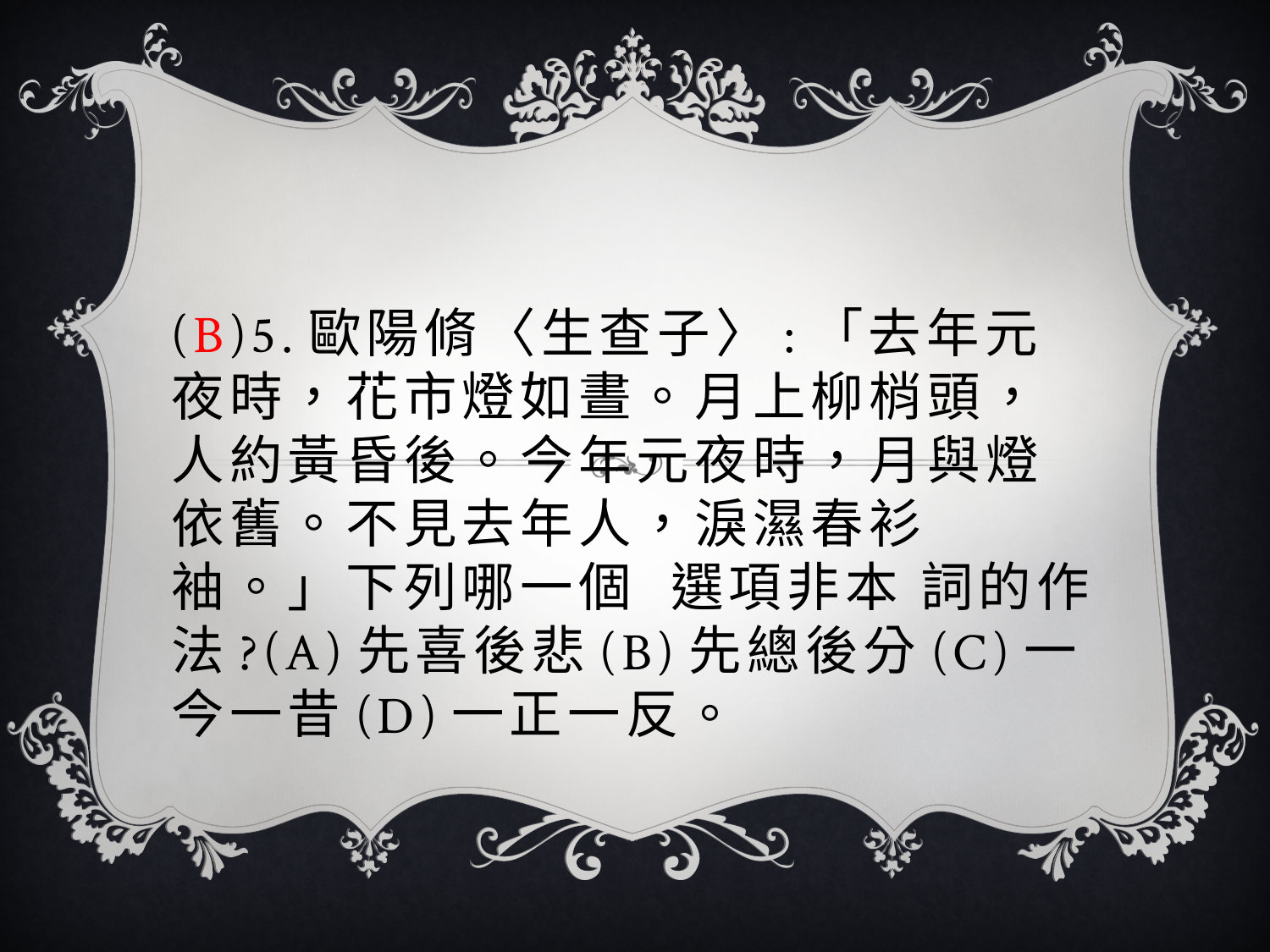

# (B)5.歐陽脩〈生查子〉:「去年元夜時，花市燈如晝。月上柳梢頭，人約黃昏後。今年元夜時，月與燈依舊。不見去年人，淚濕春衫袖。」下列哪一個  選項非本 詞的作法?(A)先喜後悲(B)先總後分(C)一今一昔(D)一正一反。